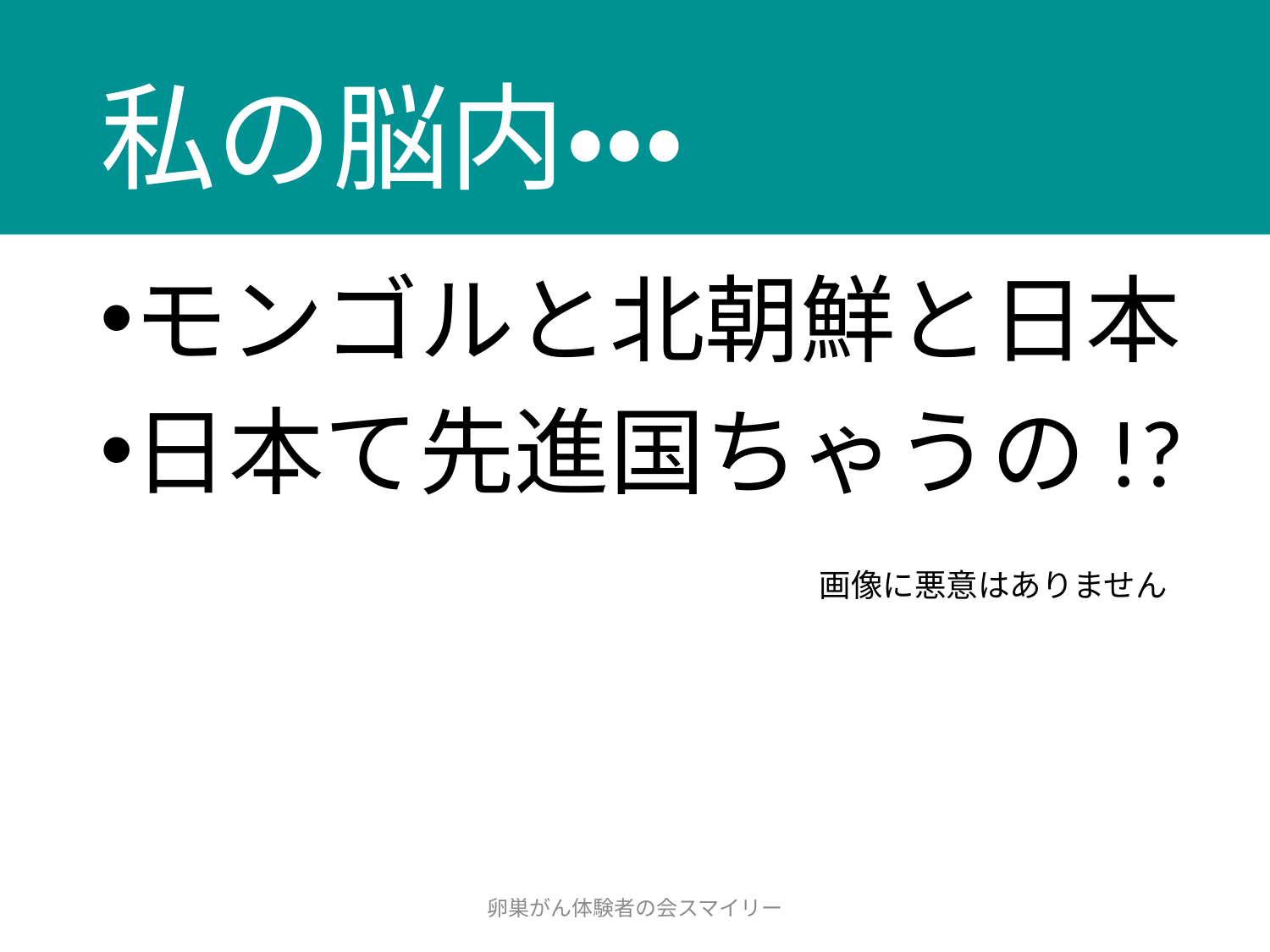

# 私の脳内・・・
モンゴルと北朝鮮と日本
日本て先進国ちゃうの!?

画像に悪意はありません
卵巣がん体験者の会スマイリー